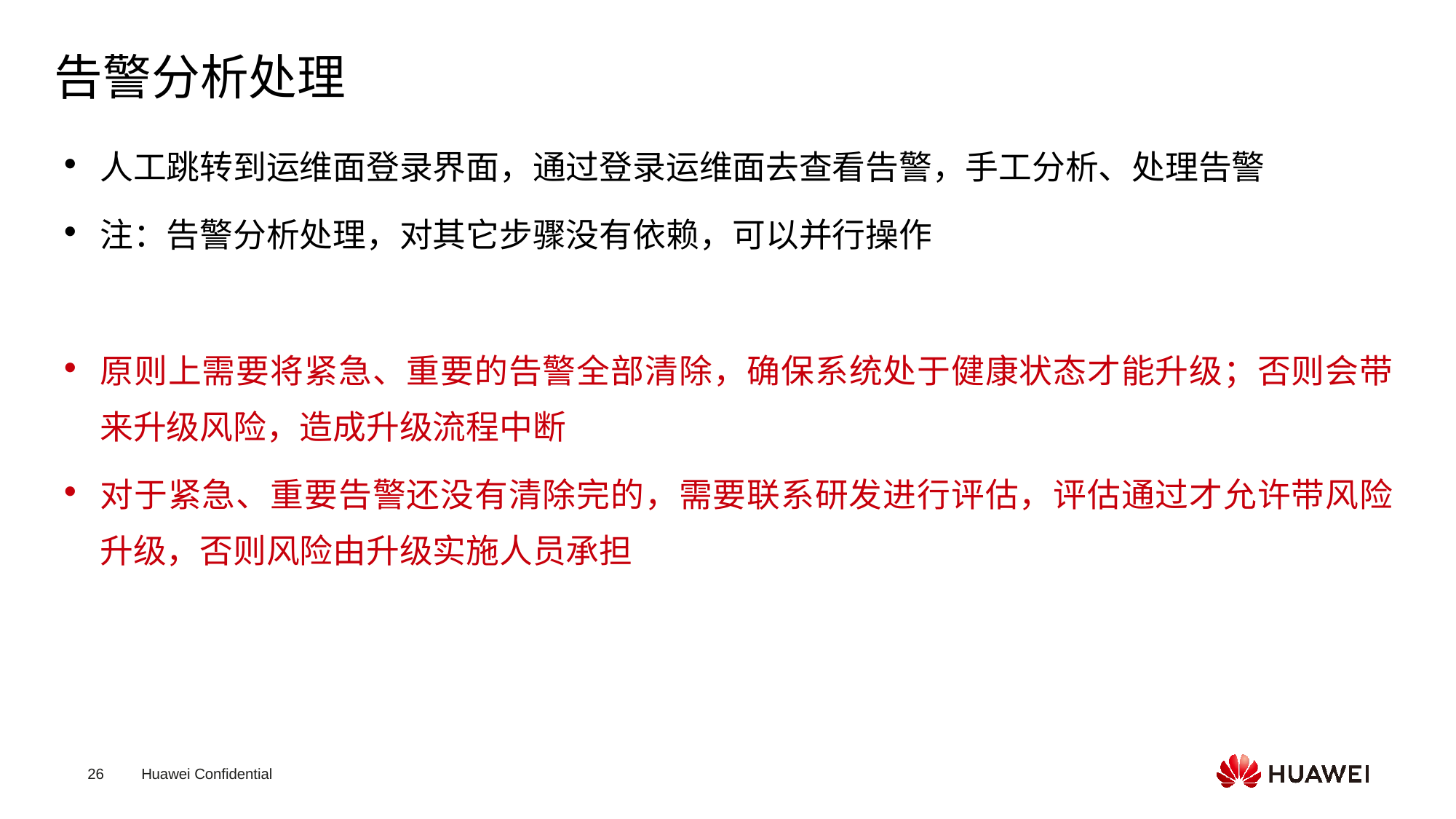

# 告警分析处理
人工跳转到运维面登录界面，通过登录运维面去查看告警，手工分析、处理告警
注：告警分析处理，对其它步骤没有依赖，可以并行操作

原则上需要将紧急、重要的告警全部清除，确保系统处于健康状态才能升级；否则会带来升级风险，造成升级流程中断
对于紧急、重要告警还没有清除完的，需要联系研发进行评估，评估通过才允许带风险升级，否则风险由升级实施人员承担